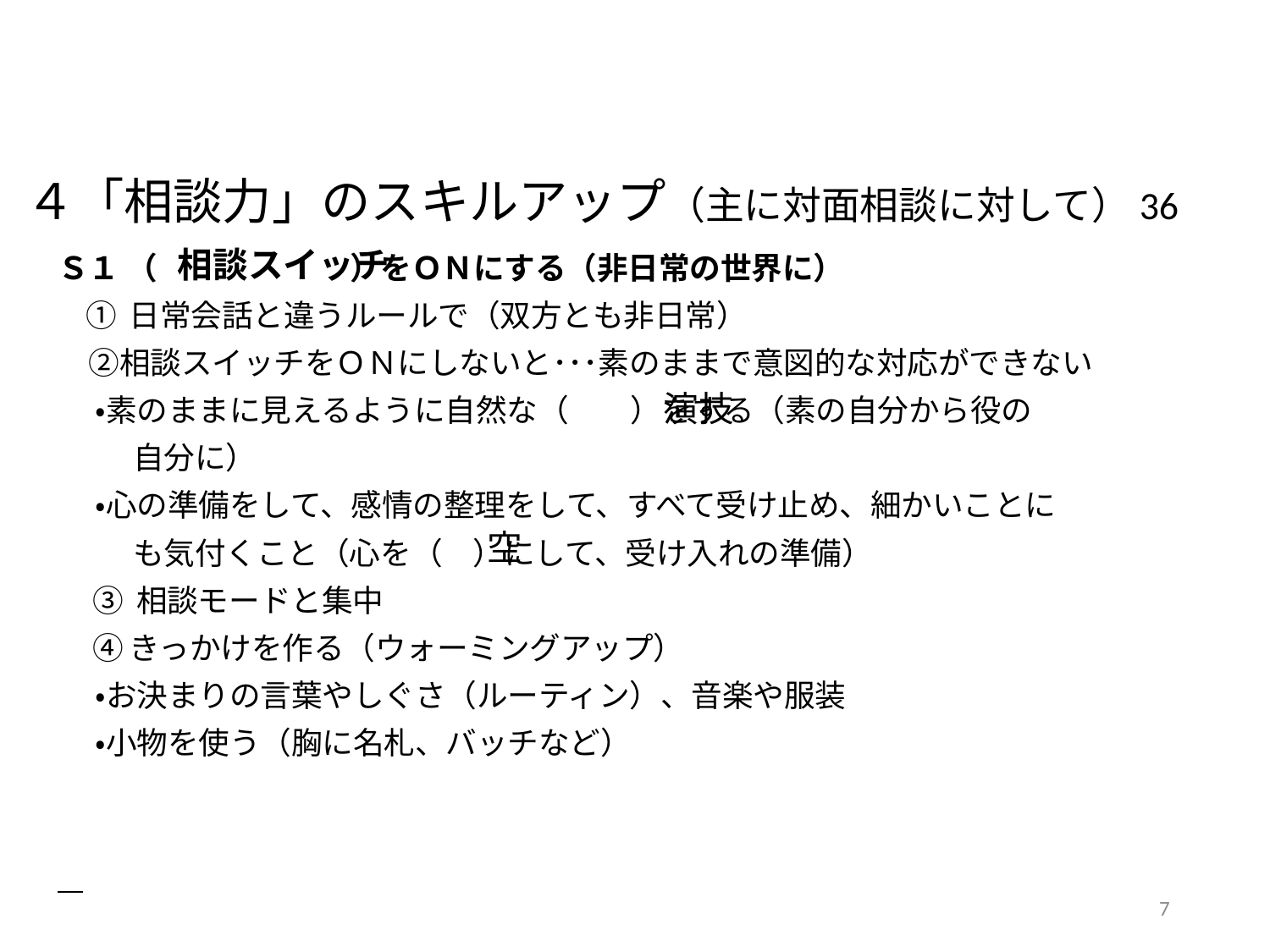

# ４「相談力」のスキルアップ（主に対面相談に対して）36
相談スイッチ
Ｓ１ （ 　　　　　　）をＯＮにする（非日常の世界に）
    ① 日常会話と違うルールで（双方とも非日常）
　②相談スイッチをＯＮにしないと･･･素のままで意図的な対応ができない
　 ・素のままに見えるように自然な（　　）をする（素の自分から役の
          自分に）
　 ・心の準備をして、感情の整理をして、すべて受け止め、細かいことに
          も気付くこと（心を（　）にして、受け入れの準備）
     ③ 相談モードと集中
     ④きっかけを作る（ウォーミングアップ）
　 ・お決まりの言葉やしぐさ（ルーティン）、音楽や服装
　 ・小物を使う（胸に名札、バッチなど）

演技
空
7